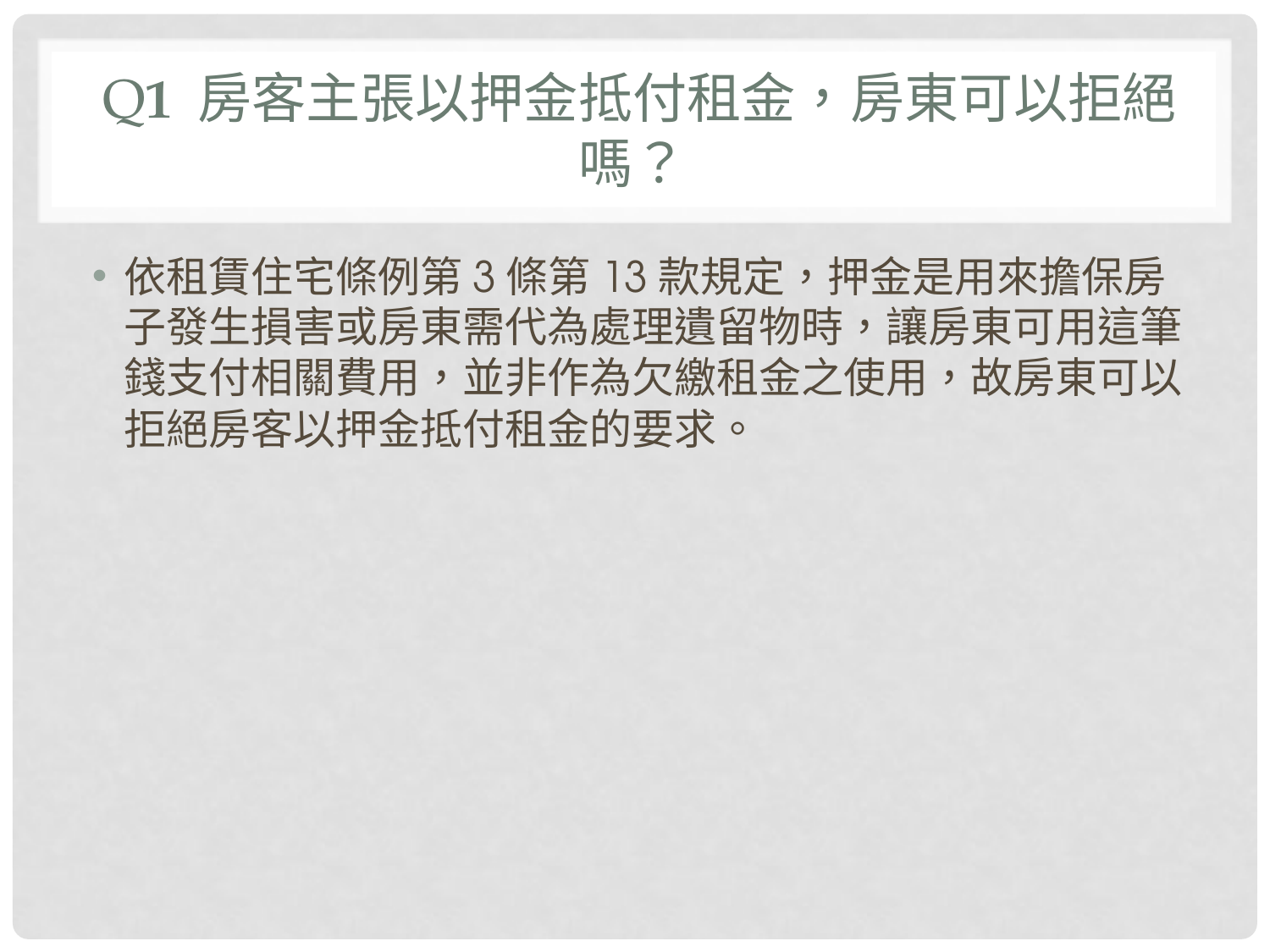

# q1 房客主張以押金抵付租金，房東可以拒絕嗎？
依租賃住宅條例第3條第13款規定，押金是用來擔保房子發生損害或房東需代為處理遺留物時，讓房東可用這筆錢支付相關費用，並非作為欠繳租金之使用，故房東可以拒絕房客以押金抵付租金的要求。